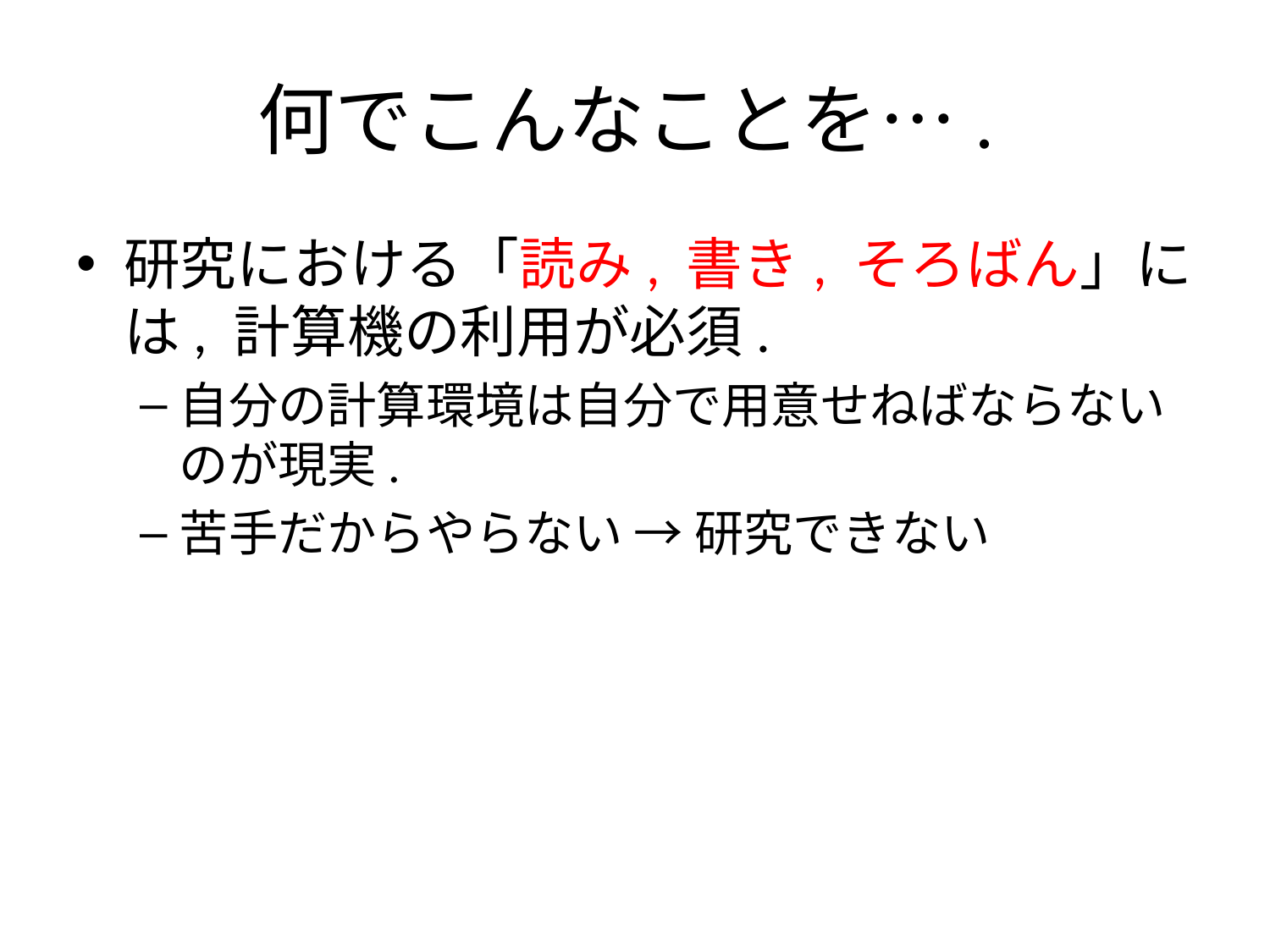

# 何でこんなことを….
研究における「読み, 書き, そろばん」には, 計算機の利用が必須.
自分の計算環境は自分で用意せねばならないのが現実.
苦手だからやらない → 研究できない